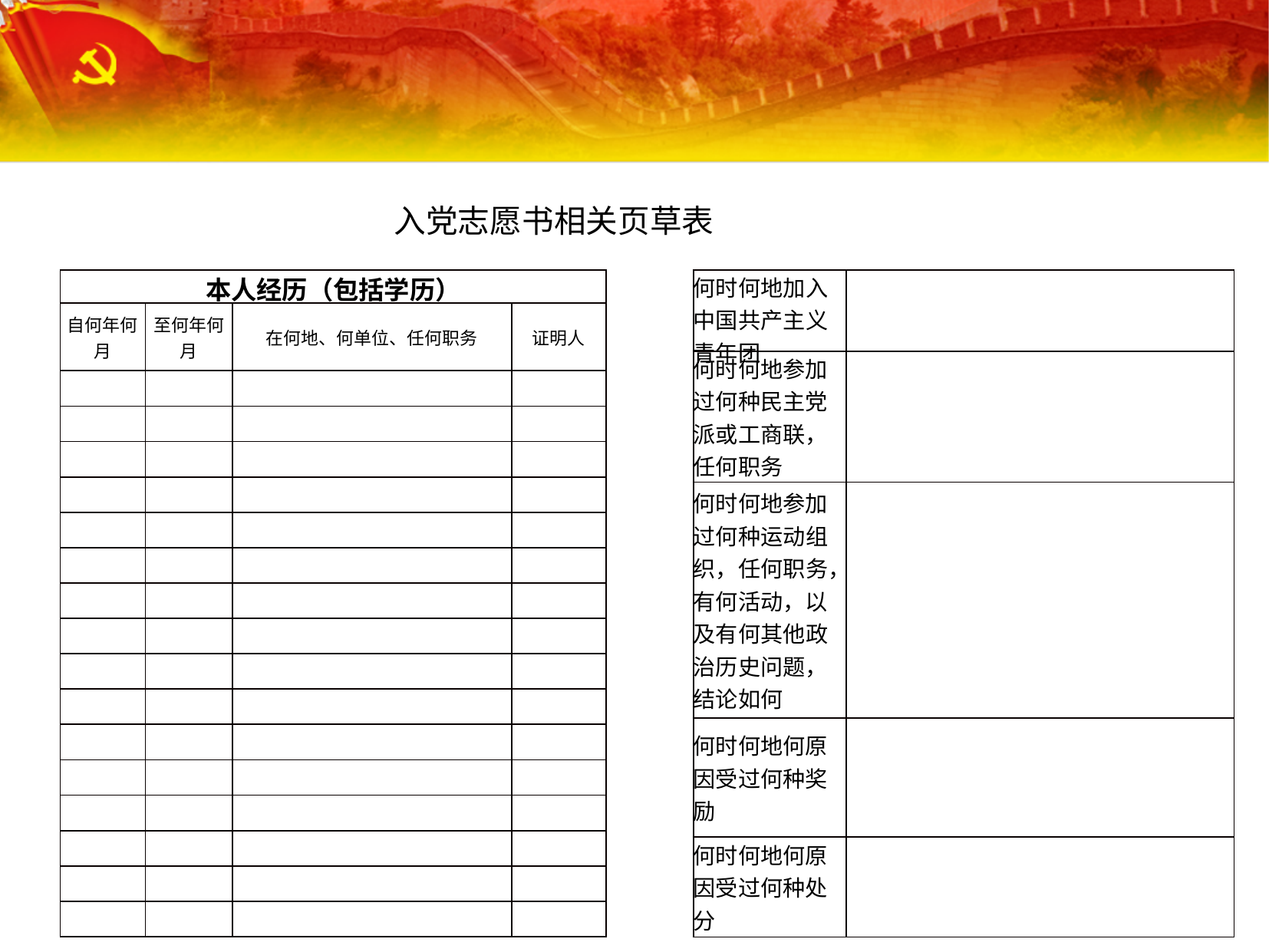

入党志愿书相关页草表
| 本人经历（包括学历） |  |  |  |
| --- | --- | --- | --- |
| 自何年何月 | 至何年何月 | 在何地、何单位、任何职务 | 证明人 |
|  |  |  |  |
|  |  |  |  |
|  |  |  |  |
|  |  |  |  |
|  |  |  |  |
|  |  |  |  |
|  |  |  |  |
|  |  |  |  |
|  |  |  |  |
|  |  |  |  |
|  |  |  |  |
|  |  |  |  |
|  |  |  |  |
|  |  |  |  |
|  |  |  |  |
|  |  |  |  |
| 何时何地加入中国共产主义青年团 |  |
| --- | --- |
| 何时何地参加过何种民主党派或工商联，任何职务 |  |
| 何时何地参加过何种运动组织，任何职务，有何活动，以及有何其他政治历史问题，结论如何 |  |
| 何时何地何原因受过何种奖励 |  |
| 何时何地何原因受过何种处分 |  |